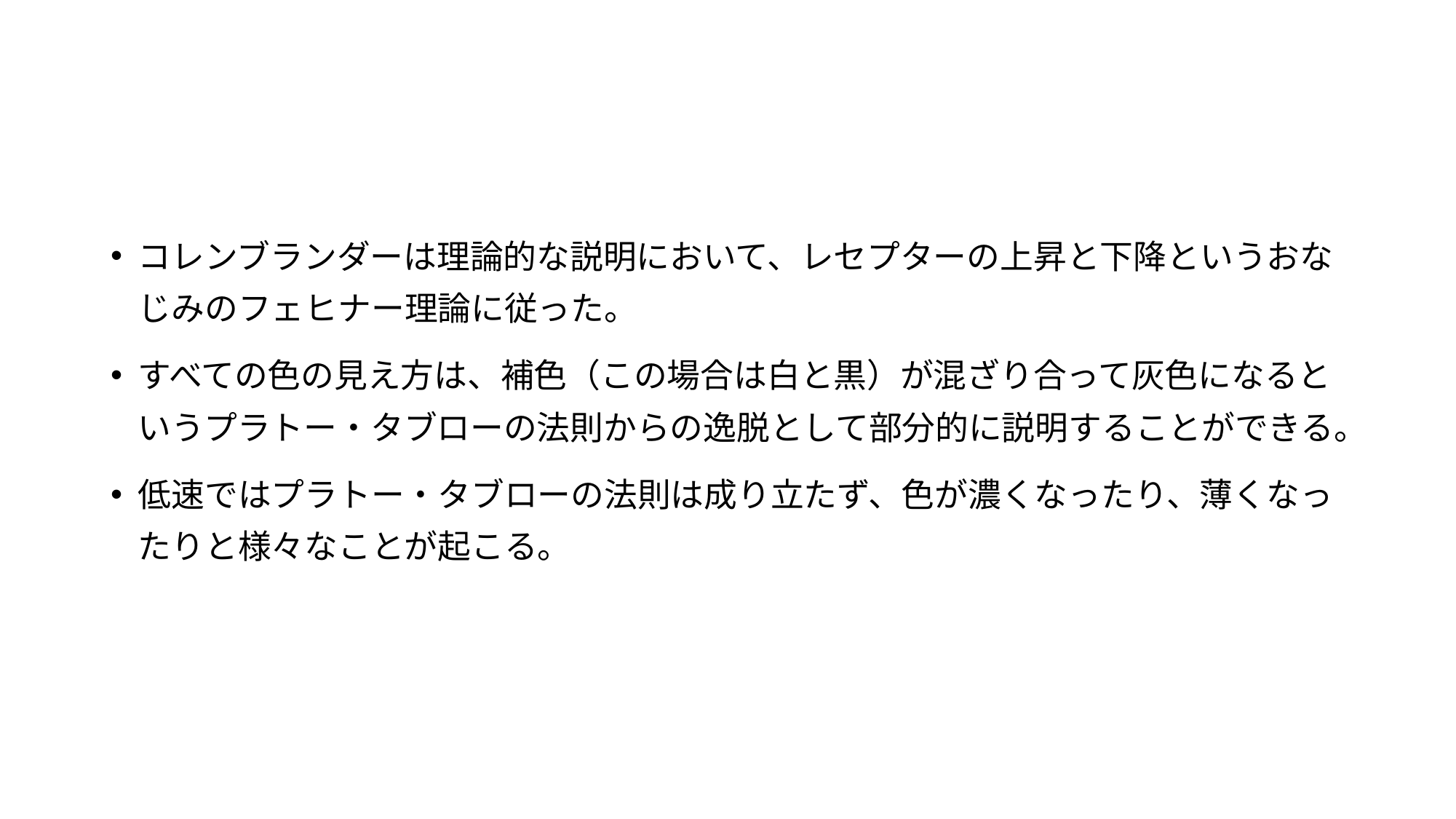

コレンブランダーは理論的な説明において、レセプターの上昇と下降というおなじみのフェヒナー理論に従った。
すべての色の見え方は、補色（この場合は白と黒）が混ざり合って灰色になるというプラトー・タブローの法則からの逸脱として部分的に説明することができる。
低速ではプラトー・タブローの法則は成り立たず、色が濃くなったり、薄くなったりと様々なことが起こる。